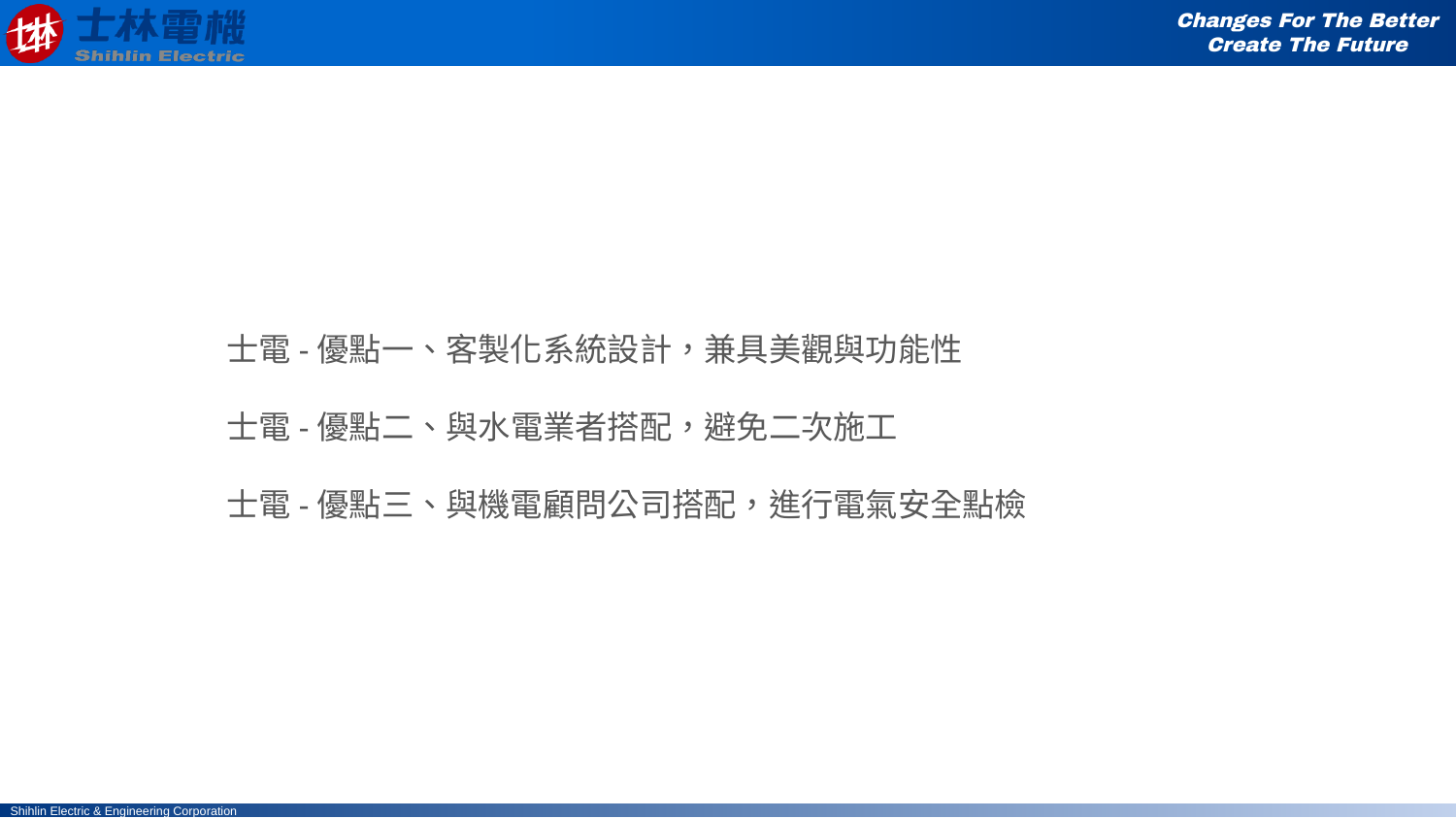

士電-優點一、客製化系統設計，兼具美觀與功能性
士電-優點二、與水電業者搭配，避免二次施工
士電-優點三、與機電顧問公司搭配，進行電氣安全點檢